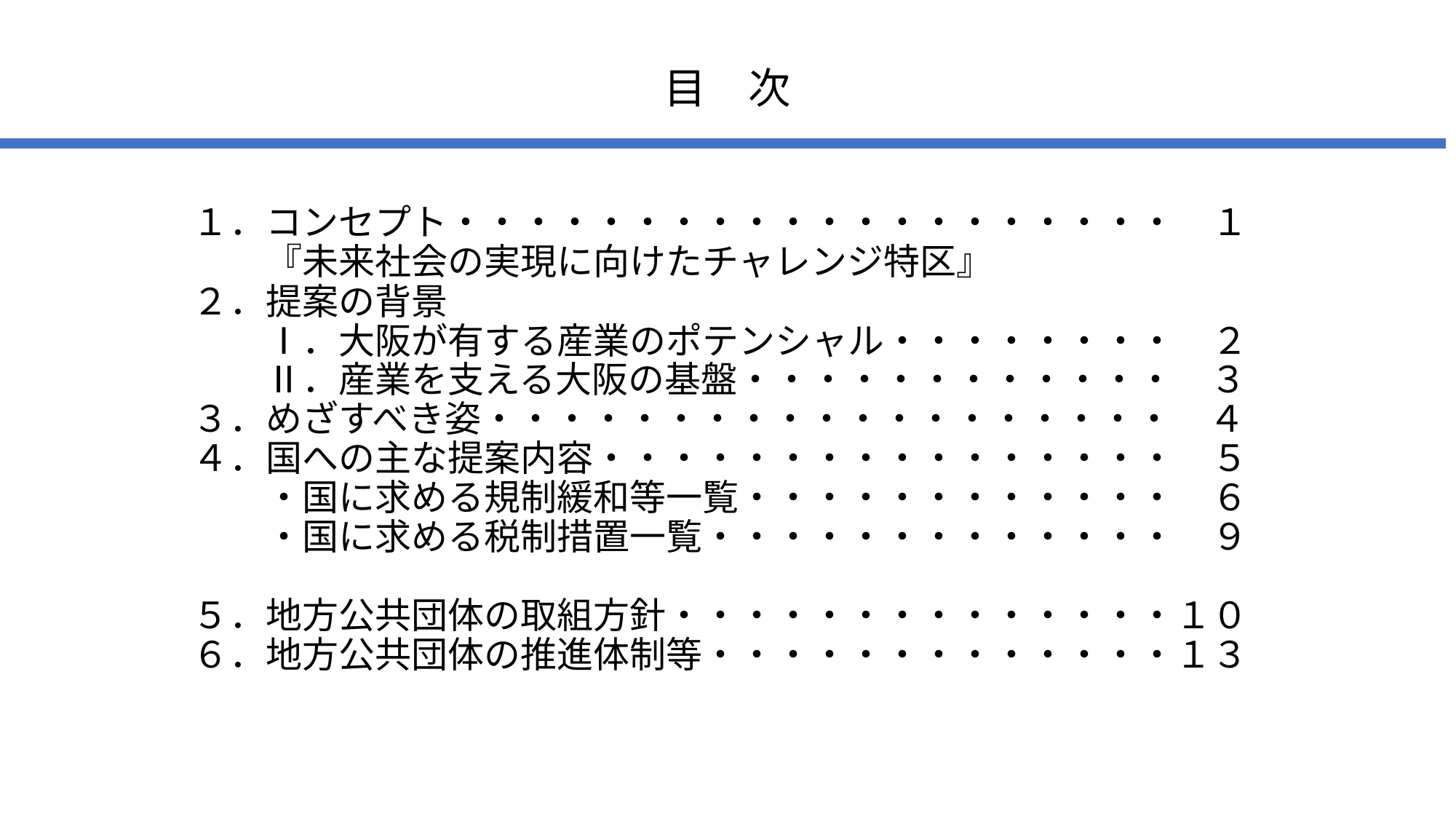

目　次
# １．コンセプト・・・・・・・・・・・・・・・・・・・・　１ 　　『未来社会の実現に向けたチャレンジ特区』 ２．提案の背景 　　Ⅰ．大阪が有する産業のポテンシャル・・・・・・・・　２ 　　Ⅱ．産業を支える大阪の基盤・・・・・・・・・・・・　３ ３．めざすべき姿・・・・・・・・・・・・・・・・・・・　４ ４．国への主な提案内容・・・・・・・・・・・・・・・・　５ 　　・国に求める規制緩和等一覧・・・・・・・・・・・・　６ 　　・国に求める税制措置一覧・・・・・・・・・・・・・　９　 ５．地方公共団体の取組方針・・・・・・・・・・・・・・１０ ６．地方公共団体の推進体制等・・・・・・・・・・・・・１３